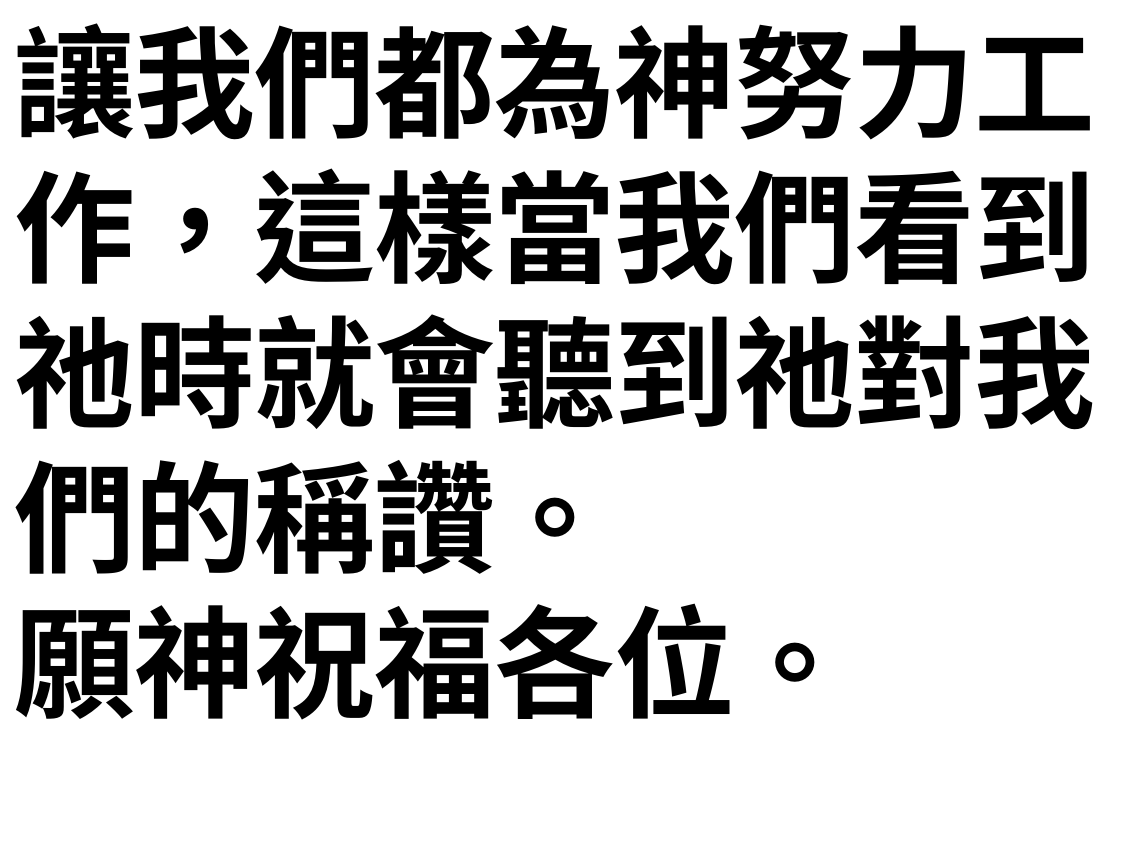

讓我們都為神努力工作，這樣當我們看到祂時就會聽到祂對我們的稱讚。
願神祝福各位。